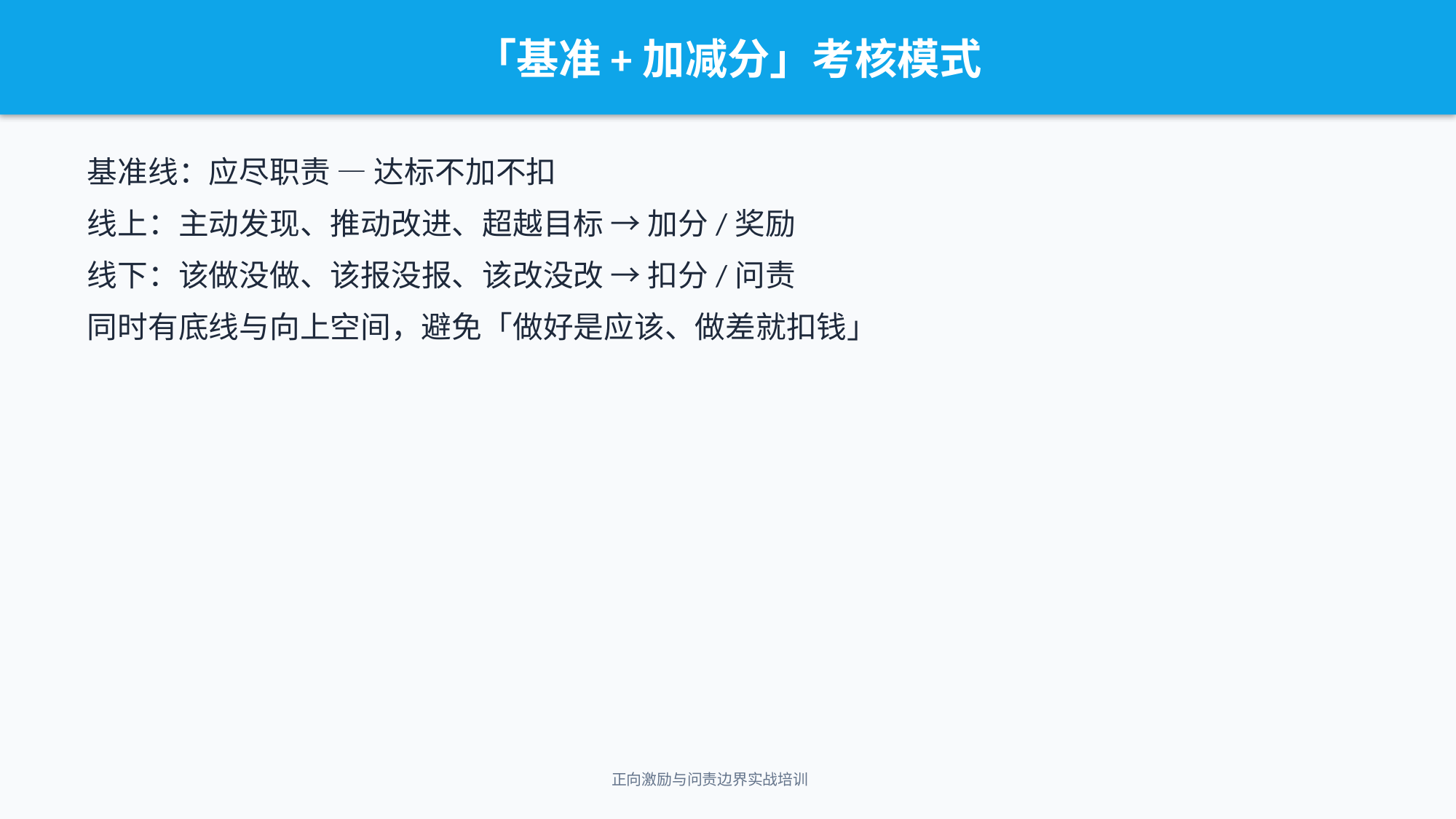

「基准+加减分」考核模式
基准线：应尽职责 — 达标不加不扣
线上：主动发现、推动改进、超越目标 → 加分/奖励
线下：该做没做、该报没报、该改没改 → 扣分/问责
同时有底线与向上空间，避免「做好是应该、做差就扣钱」
正向激励与问责边界实战培训